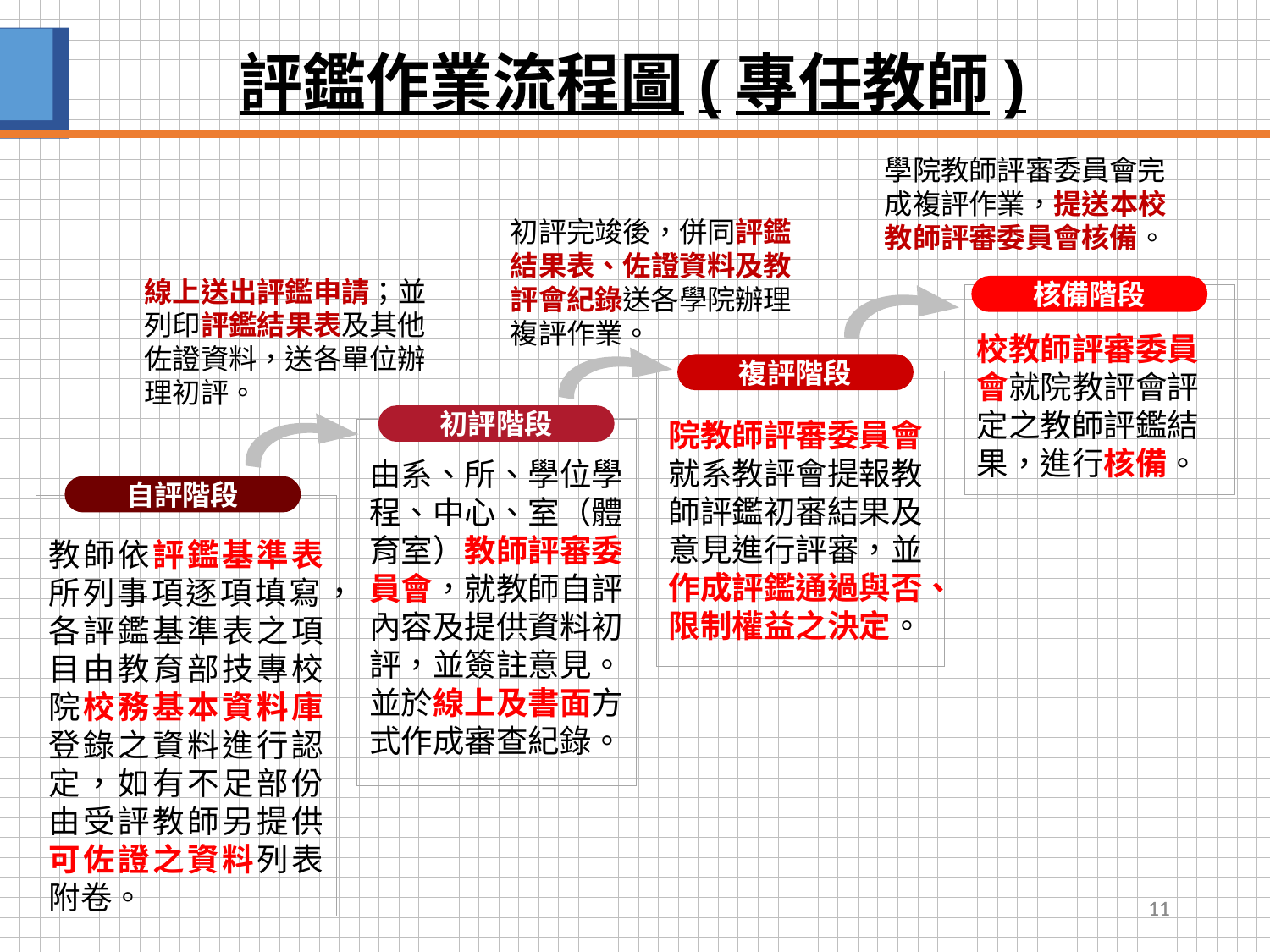

# 評鑑作業流程圖(專任教師)
學院教師評審委員會完成複評作業，提送本校教師評審委員會核備。
初評完竣後，併同評鑑結果表、佐證資料及教評會紀錄送各學院辦理複評作業。
線上送出評鑑申請；並列印評鑑結果表及其他佐證資料，送各單位辦理初評。
核備階段

校教師評審委員會就院教評會評定之教師評鑑結果，進行核備。

複評階段

院教師評審委員會就系教評會提報教師評鑑初審結果及意見進行評審，並作成評鑑通過與否、限制權益之決定。
初評階段

由系、所、學位學程、中心、室（體育室）教師評審委員會，就教師自評內容及提供資料初評，並簽註意見。並於線上及書面方式作成審查紀錄。

自評階段

教師依評鑑基準表所列事項逐項填寫，各評鑑基準表之項目由教育部技專校院校務基本資料庫登錄之資料進行認定，如有不足部份由受評教師另提供可佐證之資料列表附卷。
11